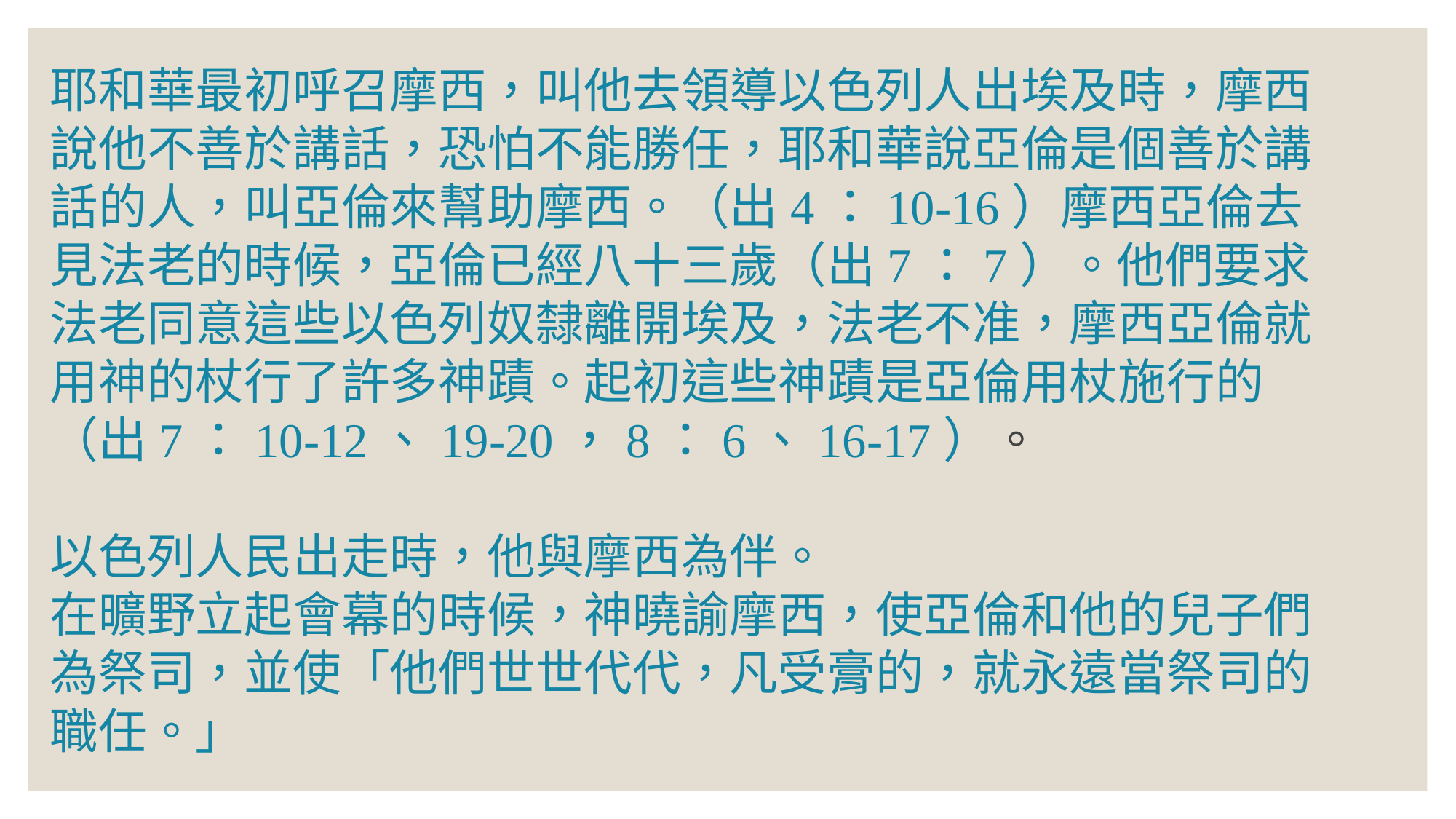

耶和華最初呼召摩西，叫他去領導以色列人出埃及時，摩西說他不善於講話，恐怕不能勝任，耶和華說亞倫是個善於講話的人，叫亞倫來幫助摩西。（出4：10-16）摩西亞倫去見法老的時候，亞倫已經八十三歲（出7：7）。他們要求法老同意這些以色列奴隸離開埃及，法老不准，摩西亞倫就用神的杖行了許多神蹟。起初這些神蹟是亞倫用杖施行的（出7：10-12、19-20，8：6、16-17）。
以色列人民出走時，他與摩西為伴。
在曠野立起會幕的時候，神曉諭摩西，使亞倫和他的兒子們為祭司，並使「他們世世代代，凡受膏的，就永遠當祭司的職任。」